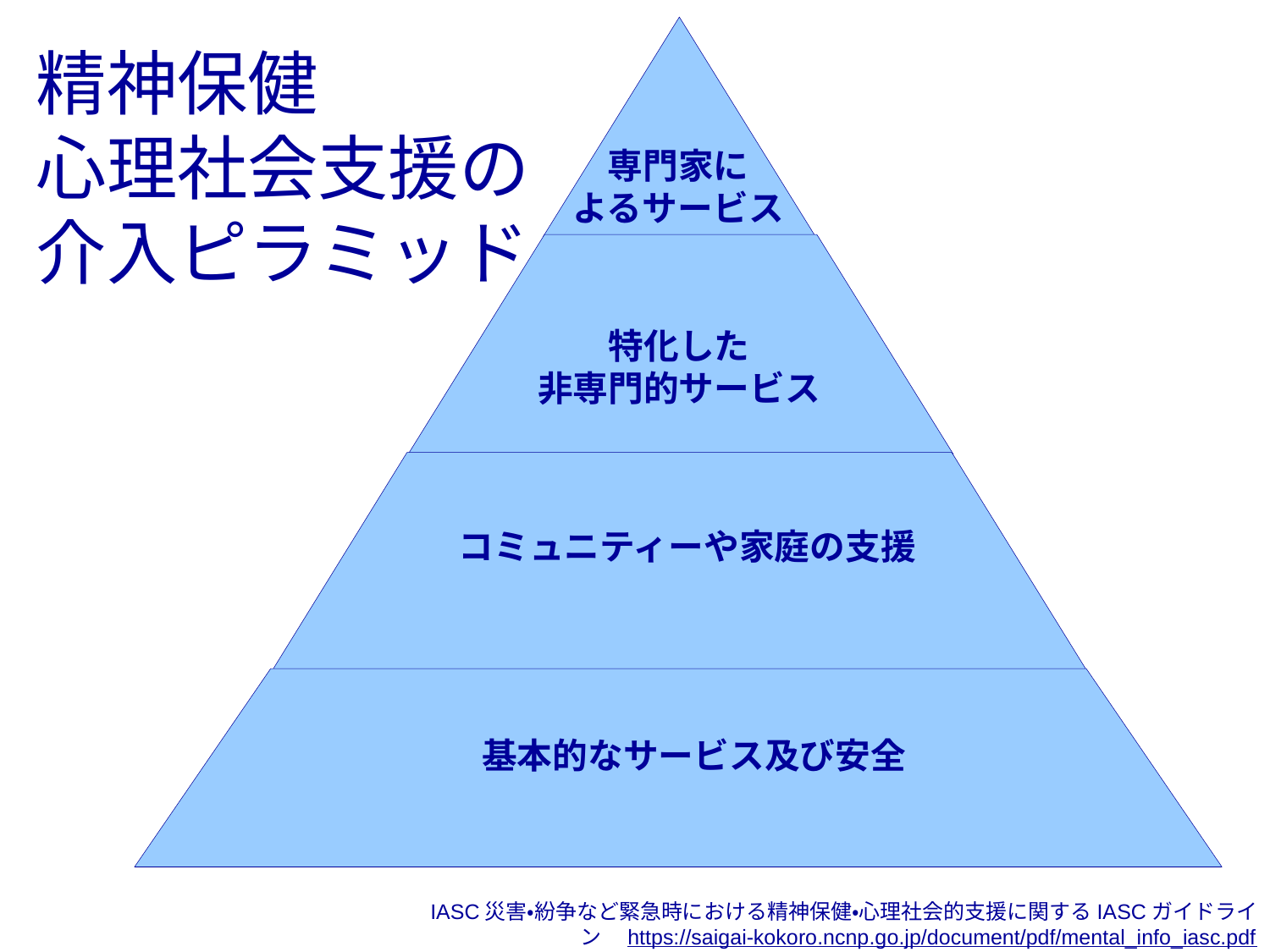

専門家に
よるサービス

特化した
非専門的サービス

コミュニティーや家庭の支援

基本的なサービス及び安全
精神保健
心理社会支援の
介入ピラミッド

Basic services and security

IASC災害・紛争など緊急時における精神保健・心理社会的支援に関するIASCガイドライン　https://saigai-kokoro.ncnp.go.jp/document/pdf/mental_info_iasc.pdf